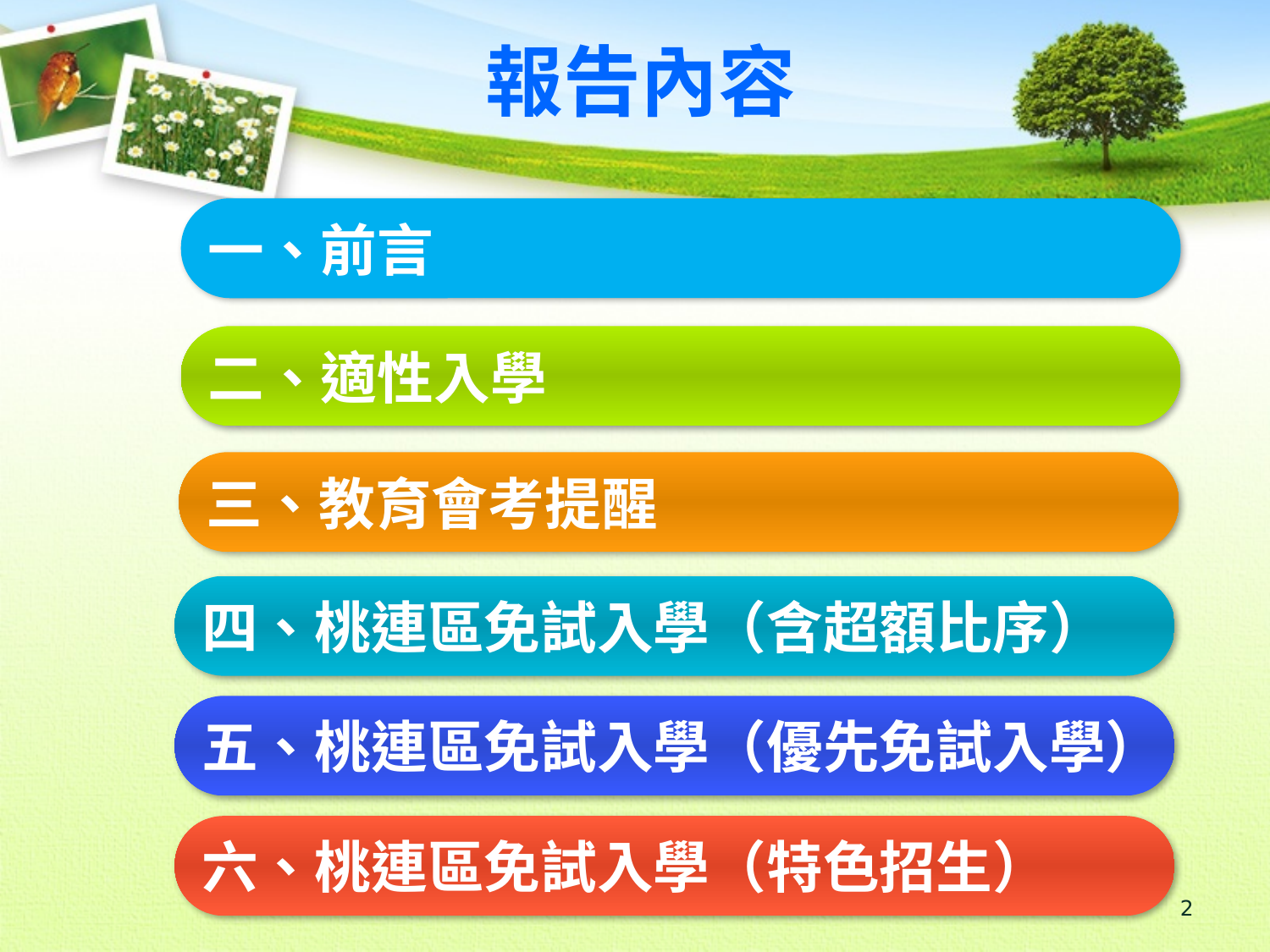

# 報告內容
一、前言
二、適性入學
三、教育會考提醒
四、桃連區免試入學（含超額比序）
五、桃連區免試入學（優先免試入學）
六、桃連區免試入學（特色招生）
2